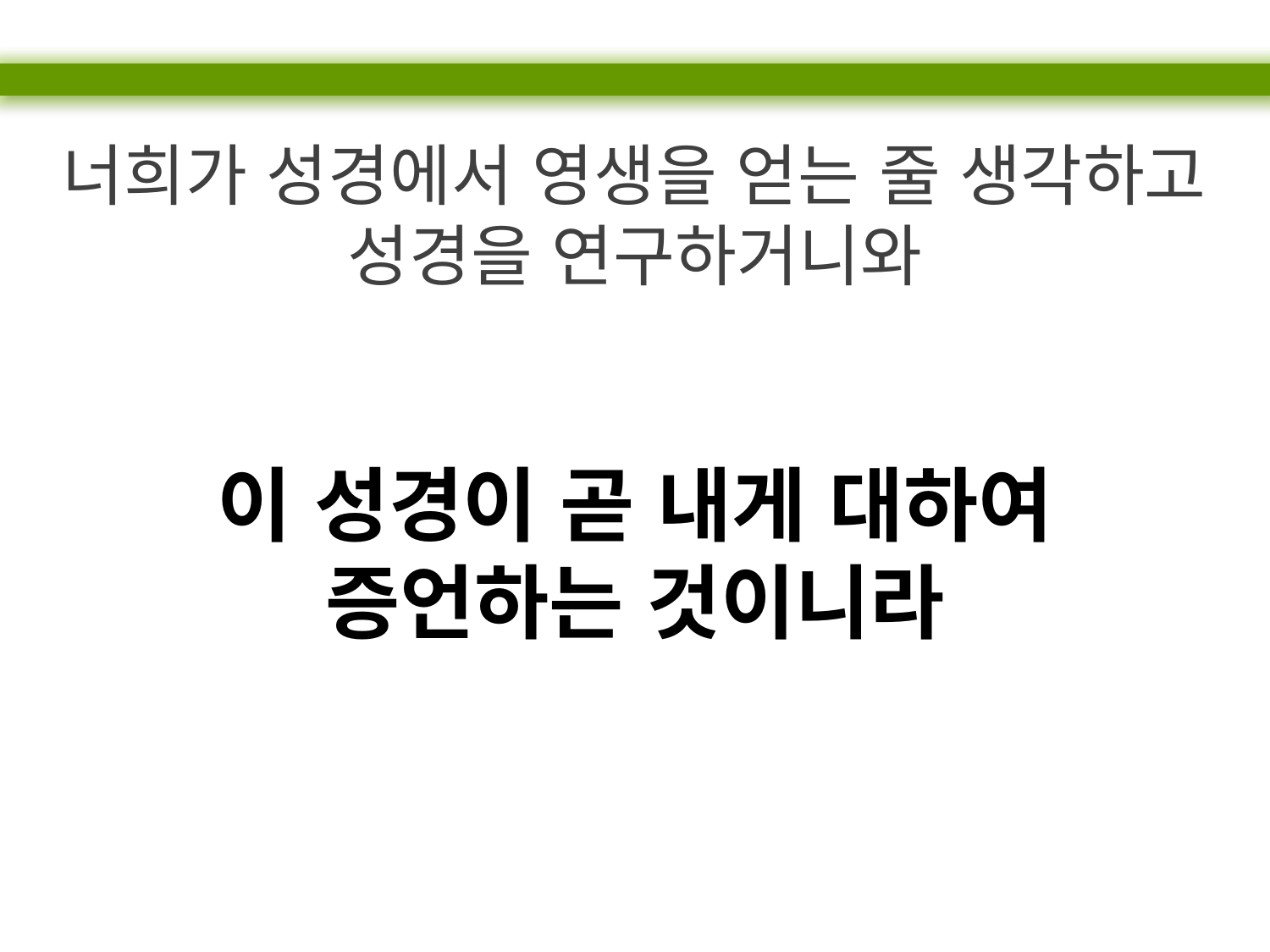

너희가 성경에서 영생을 얻는 줄 생각하고 성경을 연구하거니와
이 성경이 곧 내게 대하여
증언하는 것이니라